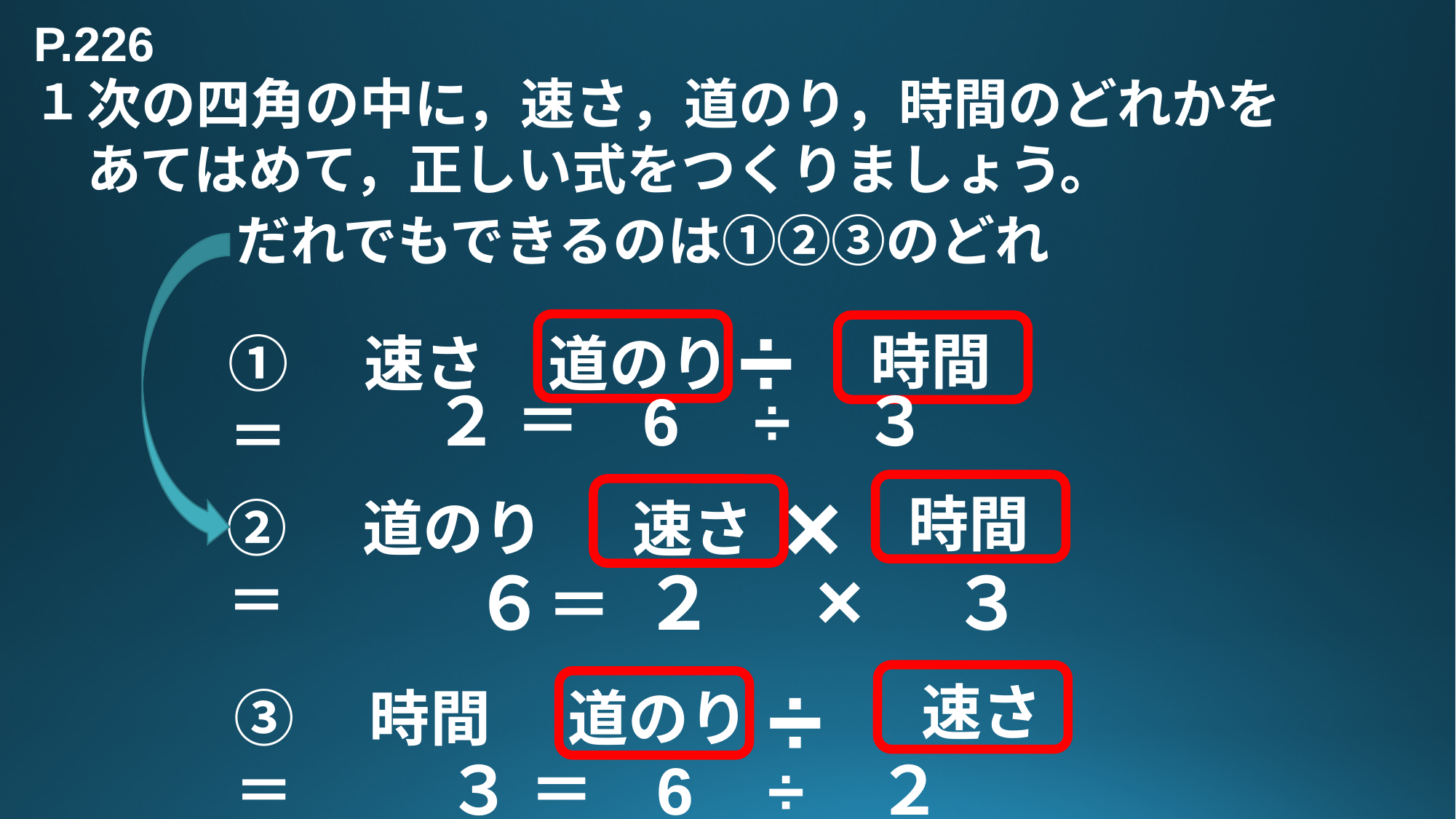

P.226　　１
次の四角の中に，速さ，道のり，時間のどれかを
あてはめて，正しい式をつくりましょう。
だれでもできるのは①②③のどれ

÷

時間
①　速さ＝
道のり
２ ＝   6    ÷   ３
×

時間
②　道のり＝
速さ
６＝  ２     ×   ３
÷

速さ

③　時間＝
道のり
３ ＝   6    ÷   ２